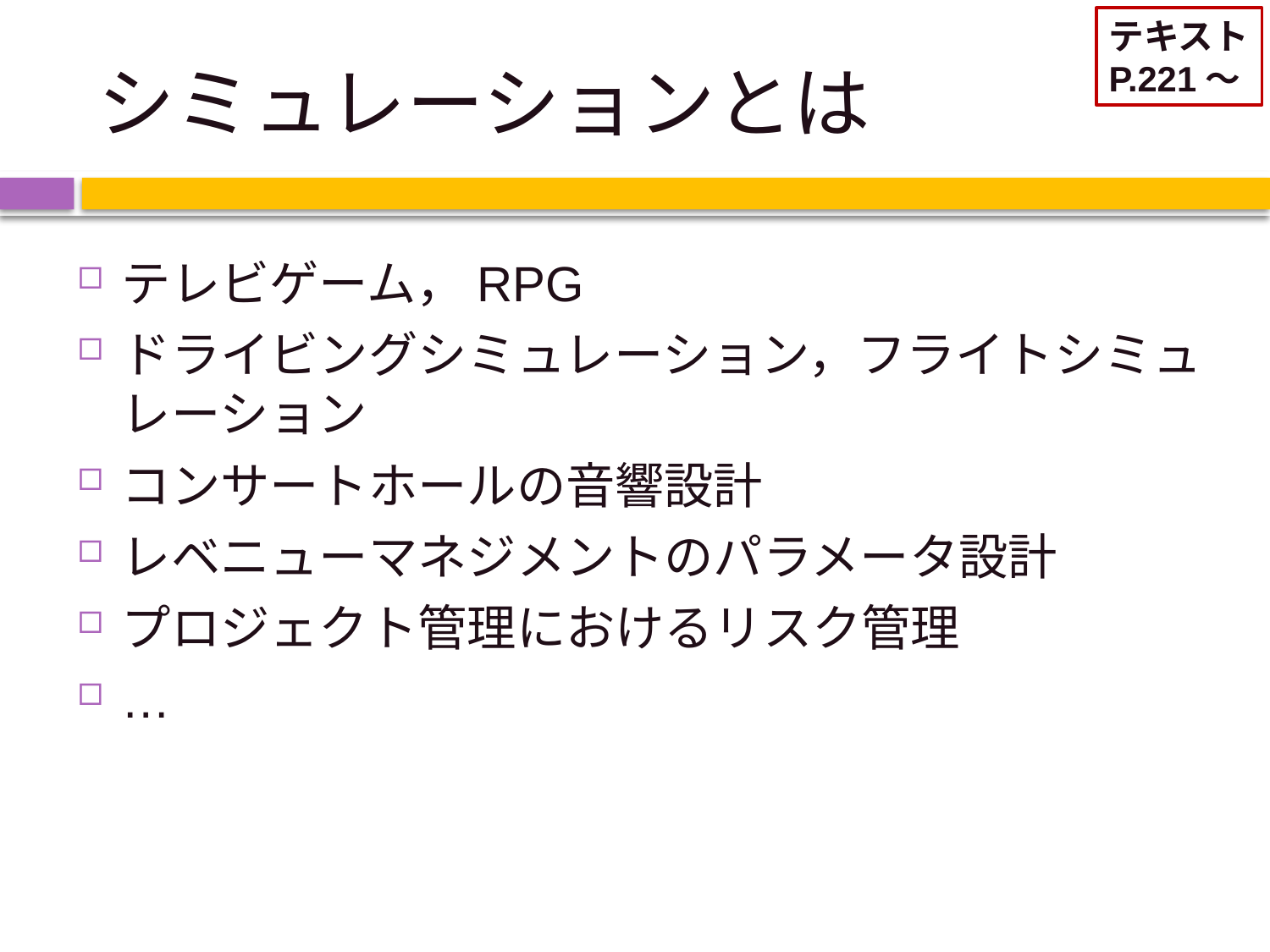

テキスト
P.221～
# シミュレーションとは
テレビゲーム，RPG
ドライビングシミュレーション，フライトシミュレーション
コンサートホールの音響設計
レベニューマネジメントのパラメータ設計
プロジェクト管理におけるリスク管理
…